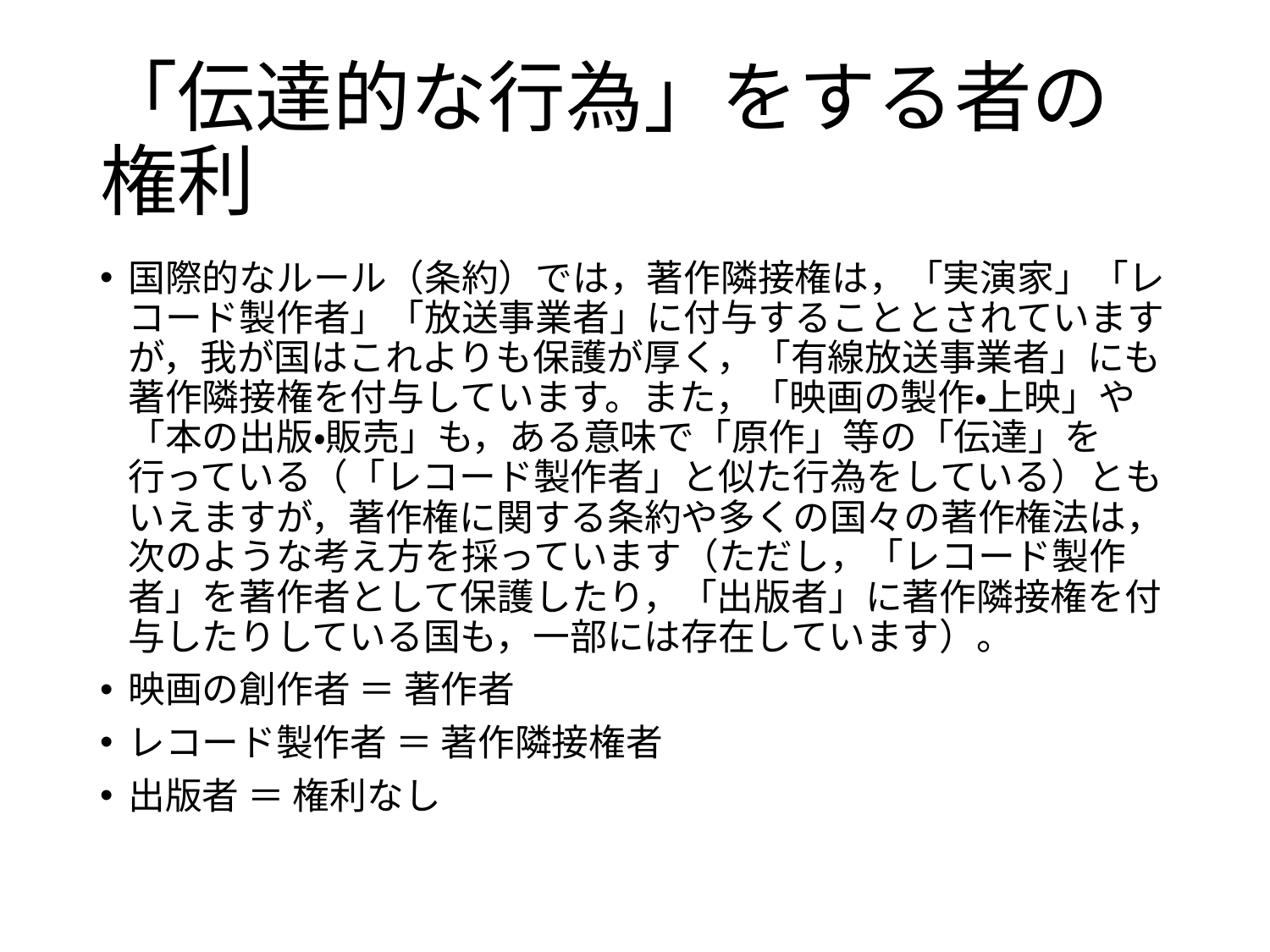

# 「伝達的な行為」をする者の権利
国際的なルール（条約）では，著作隣接権は，「実演家」「レコード製作者」「放送事業者」に付与することとされていますが，我が国はこれよりも保護が厚く，「有線放送事業者」にも著作隣接権を付与しています。また，「映画の製作・上映」や「本の出版・販売」も，ある意味で「原作」等の「伝達」を行っている（「レコード製作者」と似た行為をしている）ともいえますが，著作権に関する条約や多くの国々の著作権法は，次のような考え方を採っています（ただし，「レコード製作者」を著作者として保護したり，「出版者」に著作隣接権を付与したりしている国も，一部には存在しています）。
映画の創作者 ＝ 著作者
レコード製作者 ＝ 著作隣接権者
出版者 ＝ 権利なし